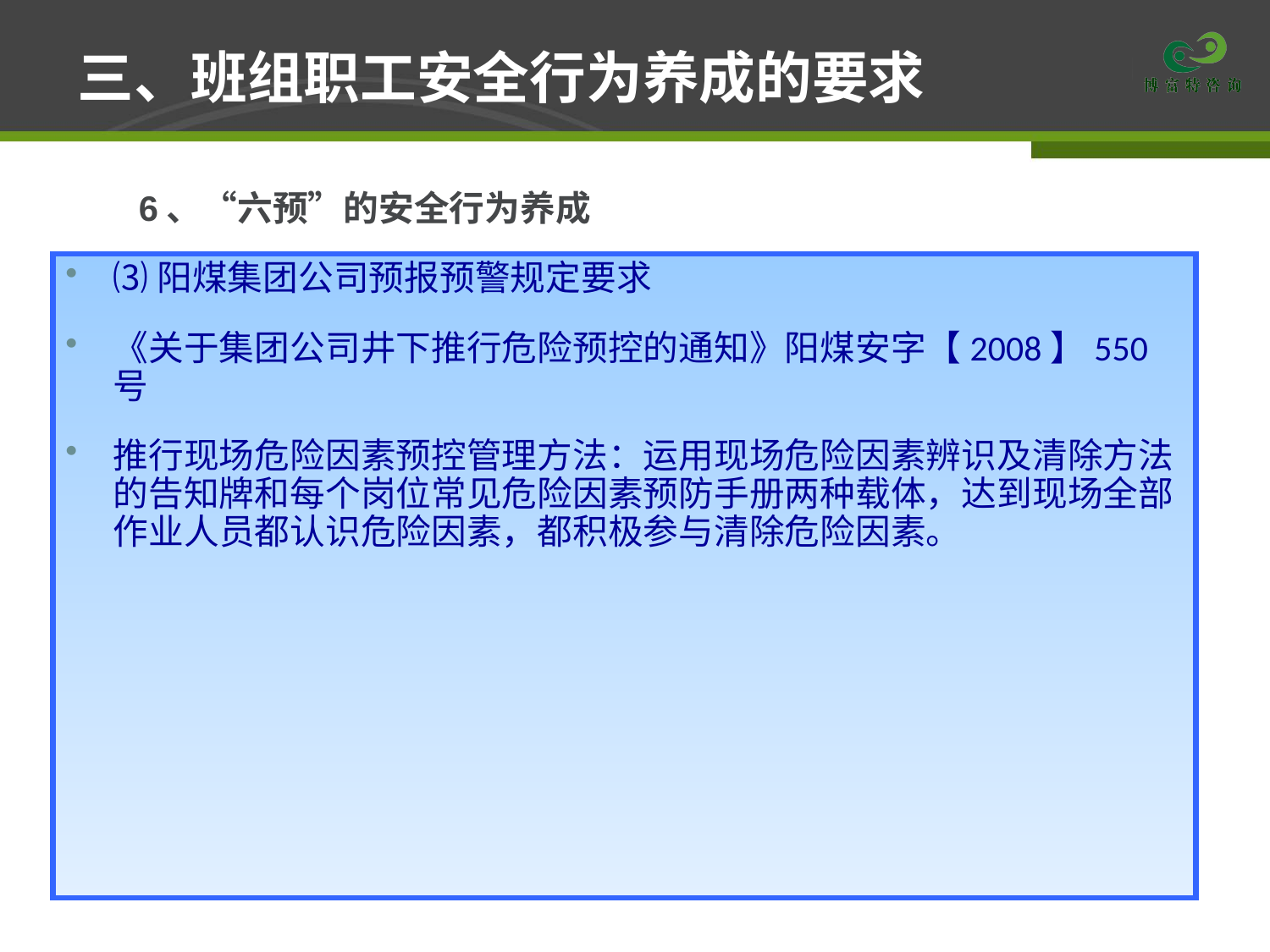

# 三、班组职工安全行为养成的要求
6、“六预”的安全行为养成
⑶阳煤集团公司预报预警规定要求
《关于集团公司井下推行危险预控的通知》阳煤安字【2008】550号
推行现场危险因素预控管理方法：运用现场危险因素辨识及清除方法的告知牌和每个岗位常见危险因素预防手册两种载体，达到现场全部作业人员都认识危险因素，都积极参与清除危险因素。
83